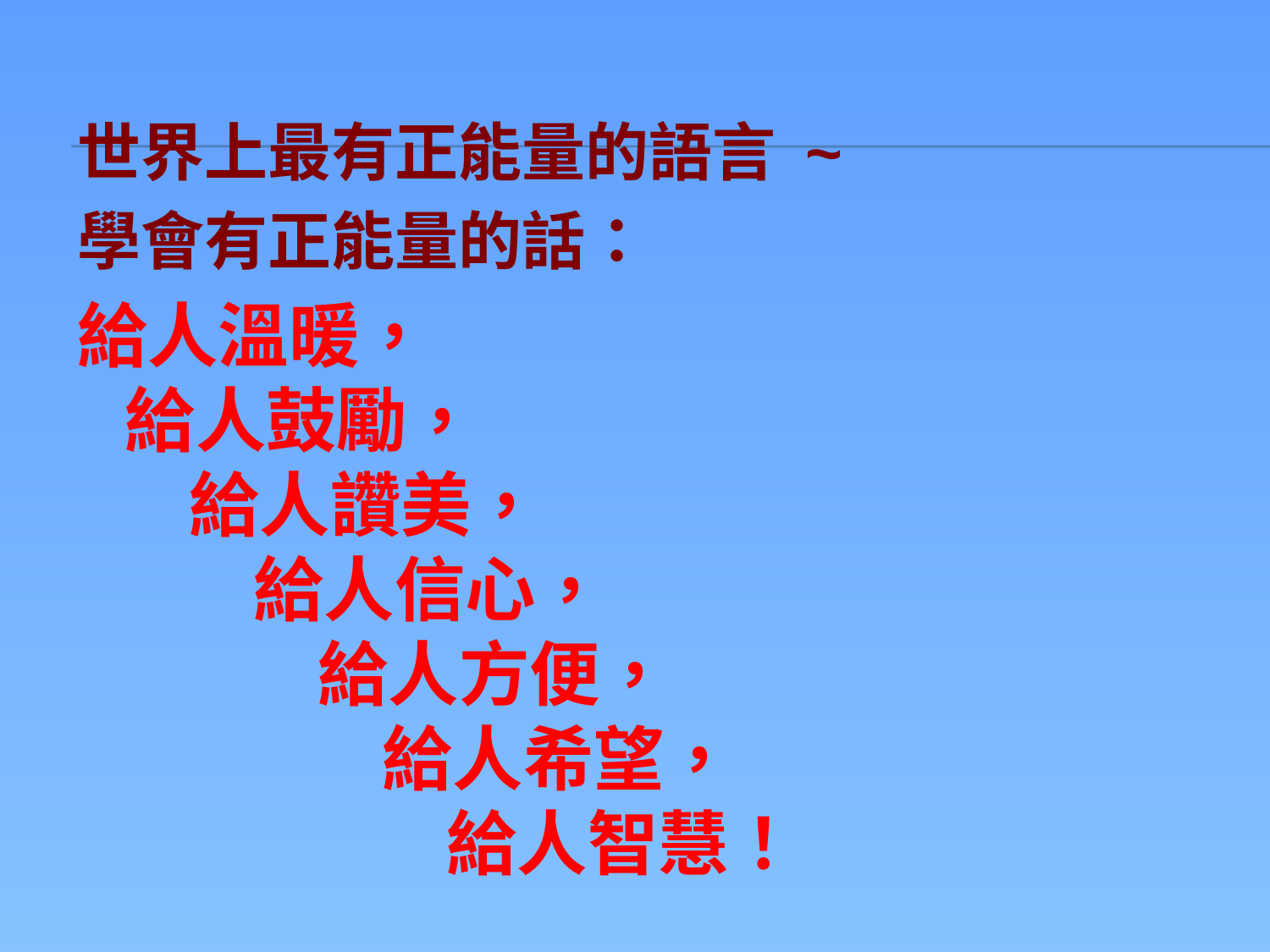

世界上最有正能量的語言 ~
學會有正能量的話：
給人溫暖，
給人鼓勵，
    給人讚美， 
        給人信心，
            給人方便，
                給人希望，
                    給人智慧！